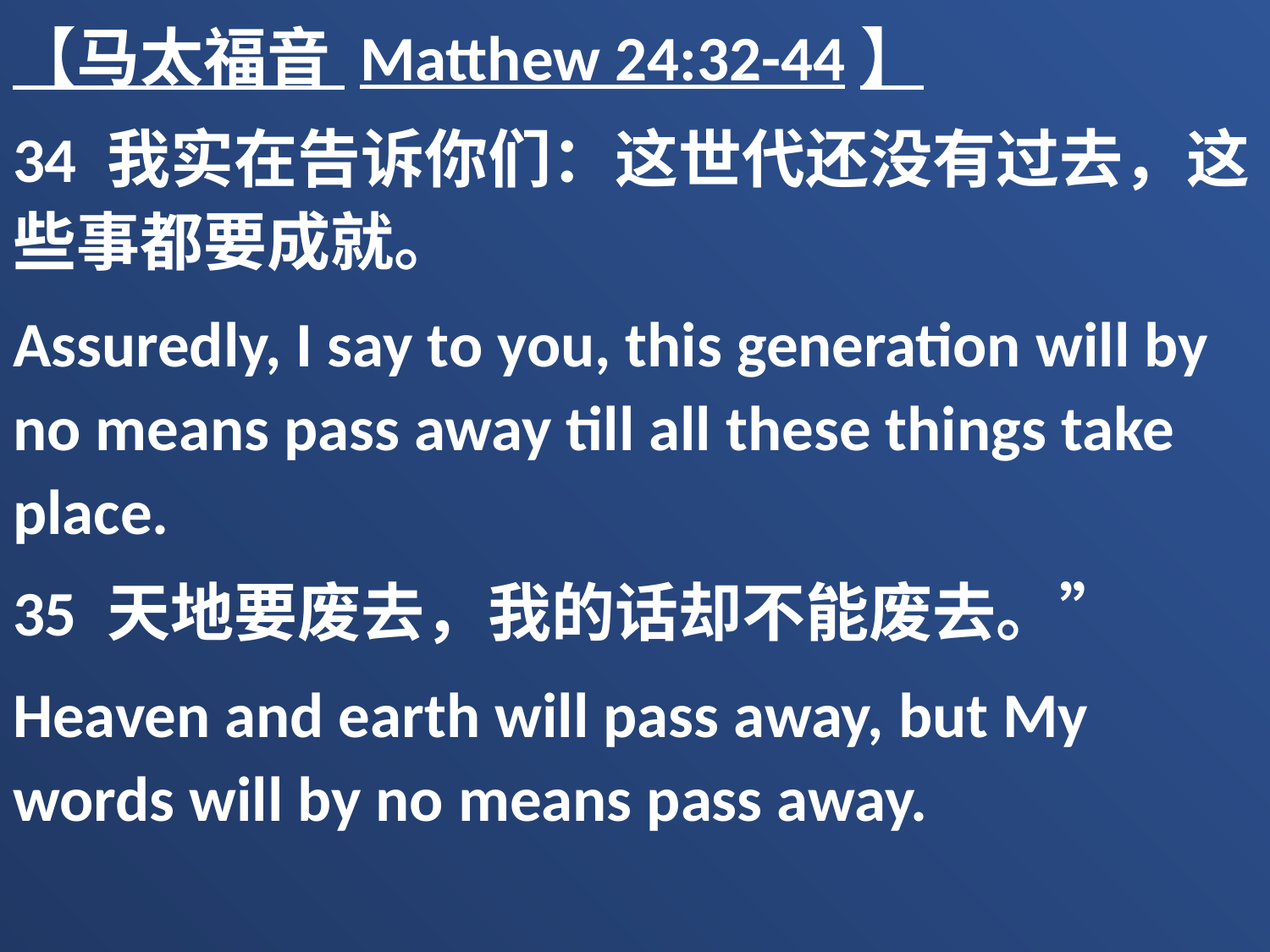

【马太福音 Matthew 24:32-44】
34 我实在告诉你们：这世代还没有过去，这些事都要成就。
Assuredly, I say to you, this generation will by no means pass away till all these things take place.
35 天地要废去，我的话却不能废去。”
Heaven and earth will pass away, but My words will by no means pass away.